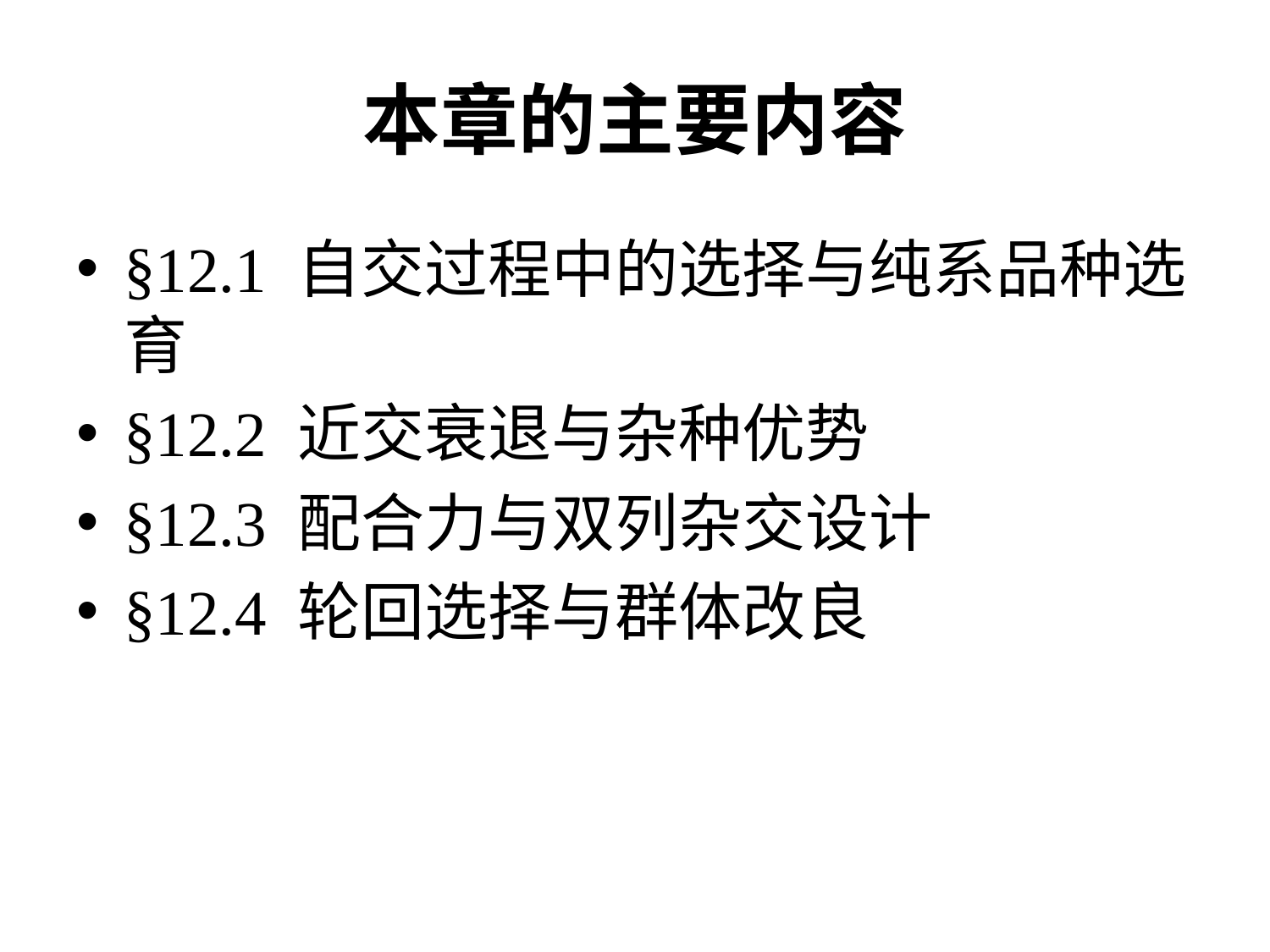

# 本章的主要内容
§12.1 自交过程中的选择与纯系品种选育
§12.2 近交衰退与杂种优势
§12.3 配合力与双列杂交设计
§12.4 轮回选择与群体改良